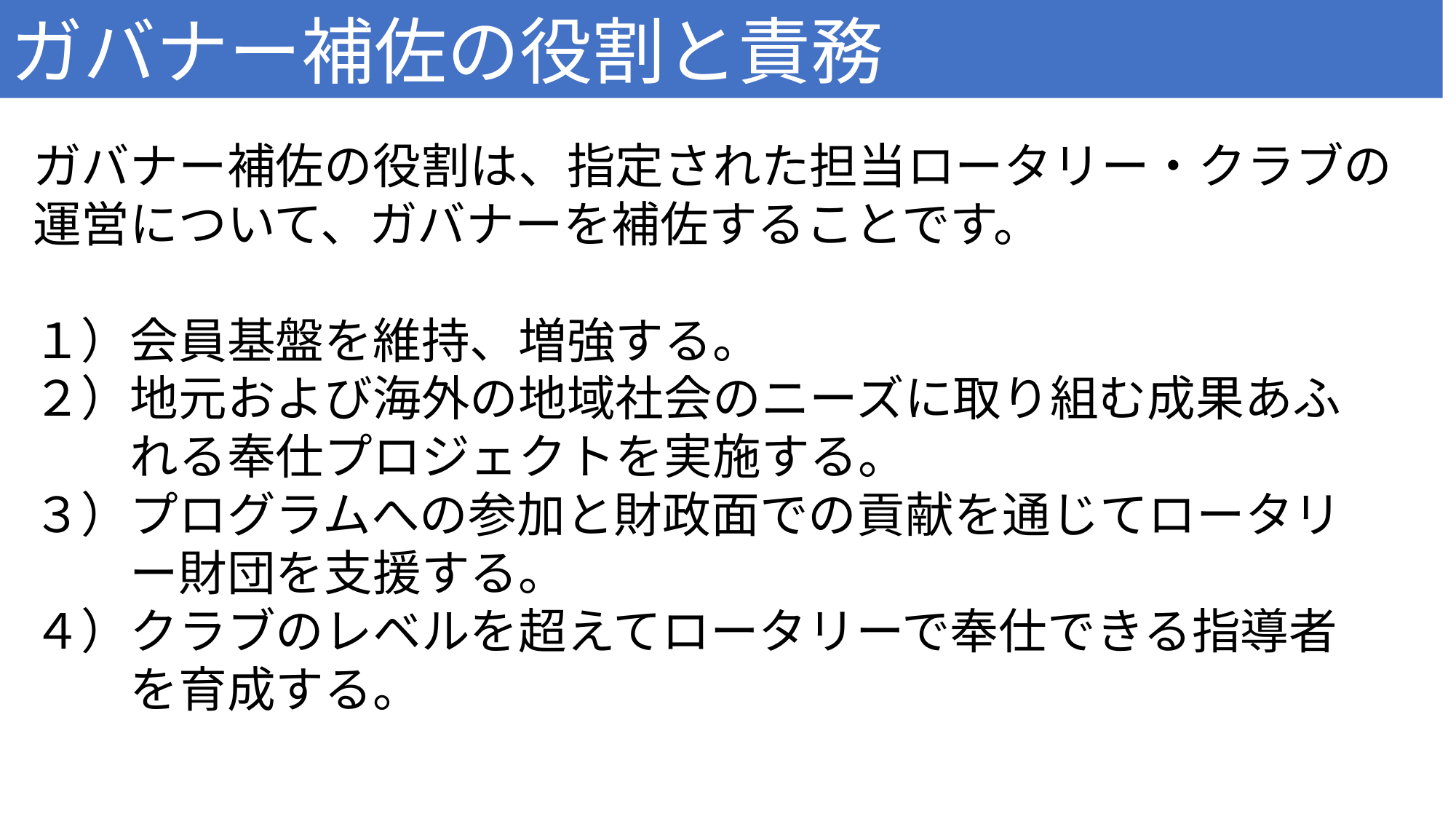

ガバナー補佐の役割と責務
ガバナー補佐の役割は、指定された担当ロータリー・クラブの運営について、ガバナーを補佐することです。

１）会員基盤を維持、増強する。
２）地元および海外の地域社会のニーズに取り組む成果あふ
　　れる奉仕プロジェクトを実施する。
３）プログラムへの参加と財政面での貢献を通じてロータリ
　　ー財団を支援する。
４）クラブのレベルを超えてロータリーで奉仕できる指導者
　　を育成する。
元気なクラブづくりのために
クラブ・リーダーシップ・プラン